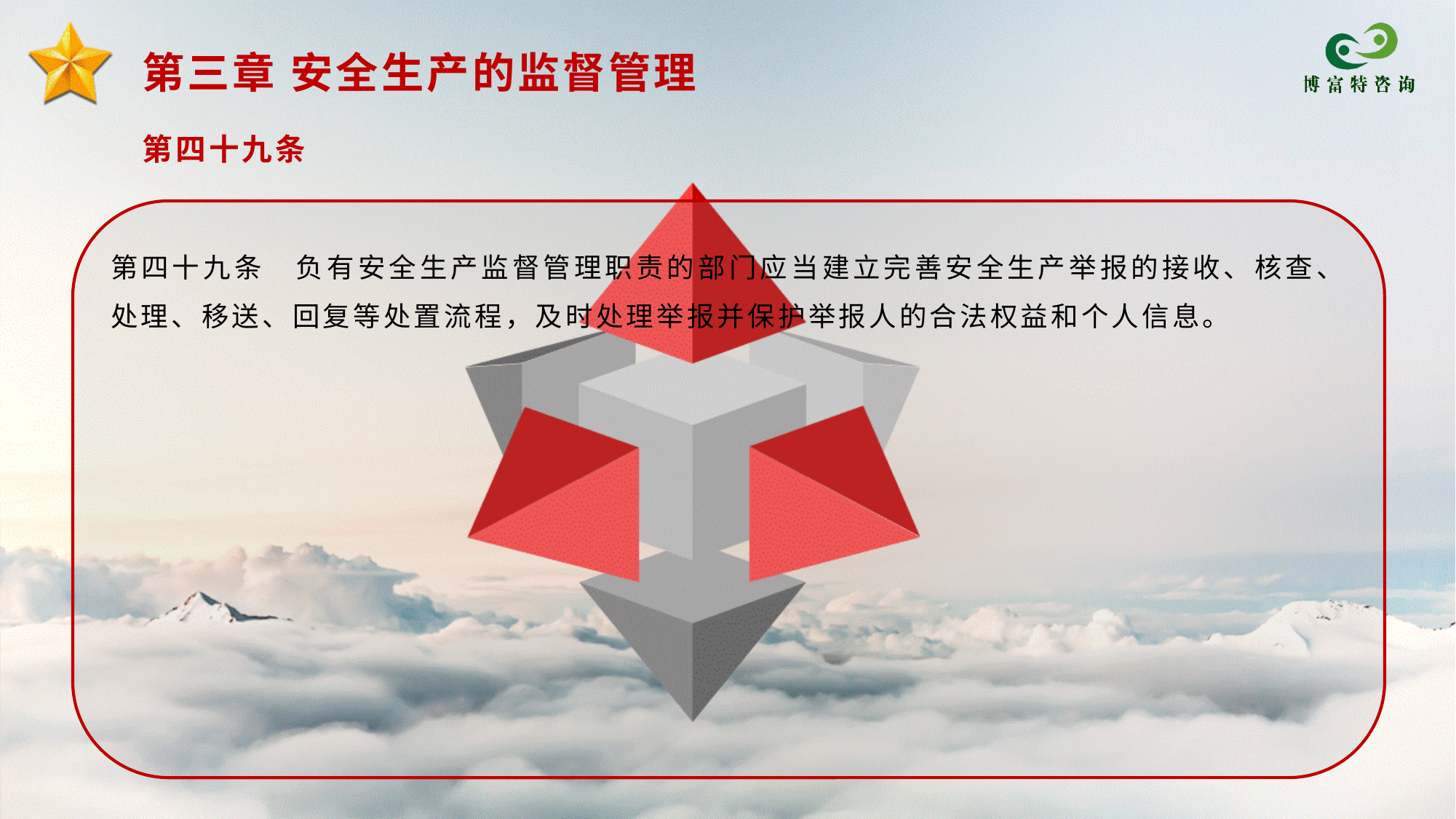

第三章 安全生产的监督管理
第四十九条
第四十九条　负有安全生产监督管理职责的部门应当建立完善安全生产举报的接收、核查、处理、移送、回复等处置流程，及时处理举报并保护举报人的合法权益和个人信息。